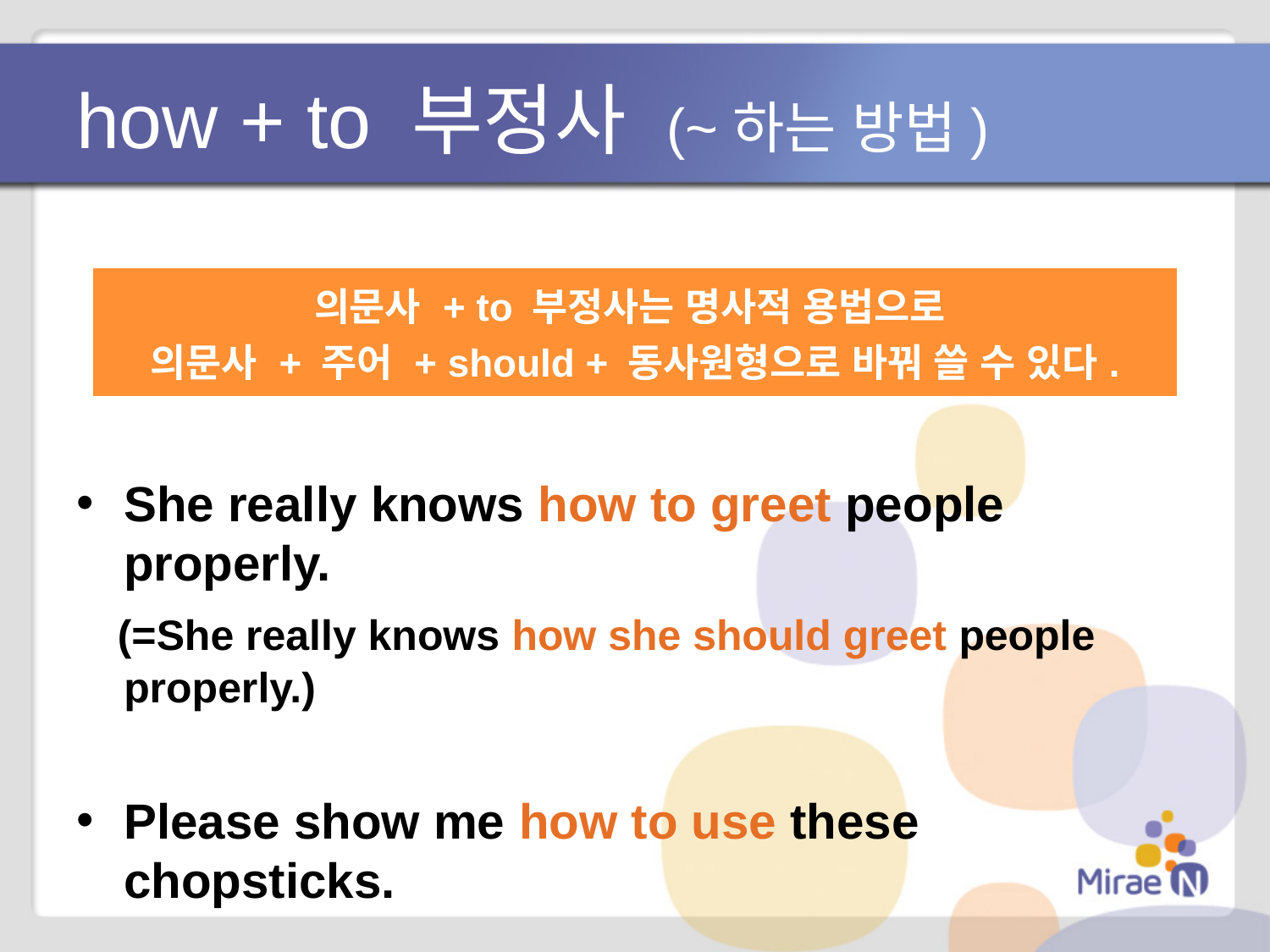

# how + to 부정사 (~하는 방법)
| 의문사 + to 부정사는 명사적 용법으로 의문사 + 주어 + should + 동사원형으로 바꿔 쓸 수 있다. |
| --- |
She really knows how to greet people properly.
   (=She really knows how she should greet people properly.)

Please show me how to use these chopsticks.